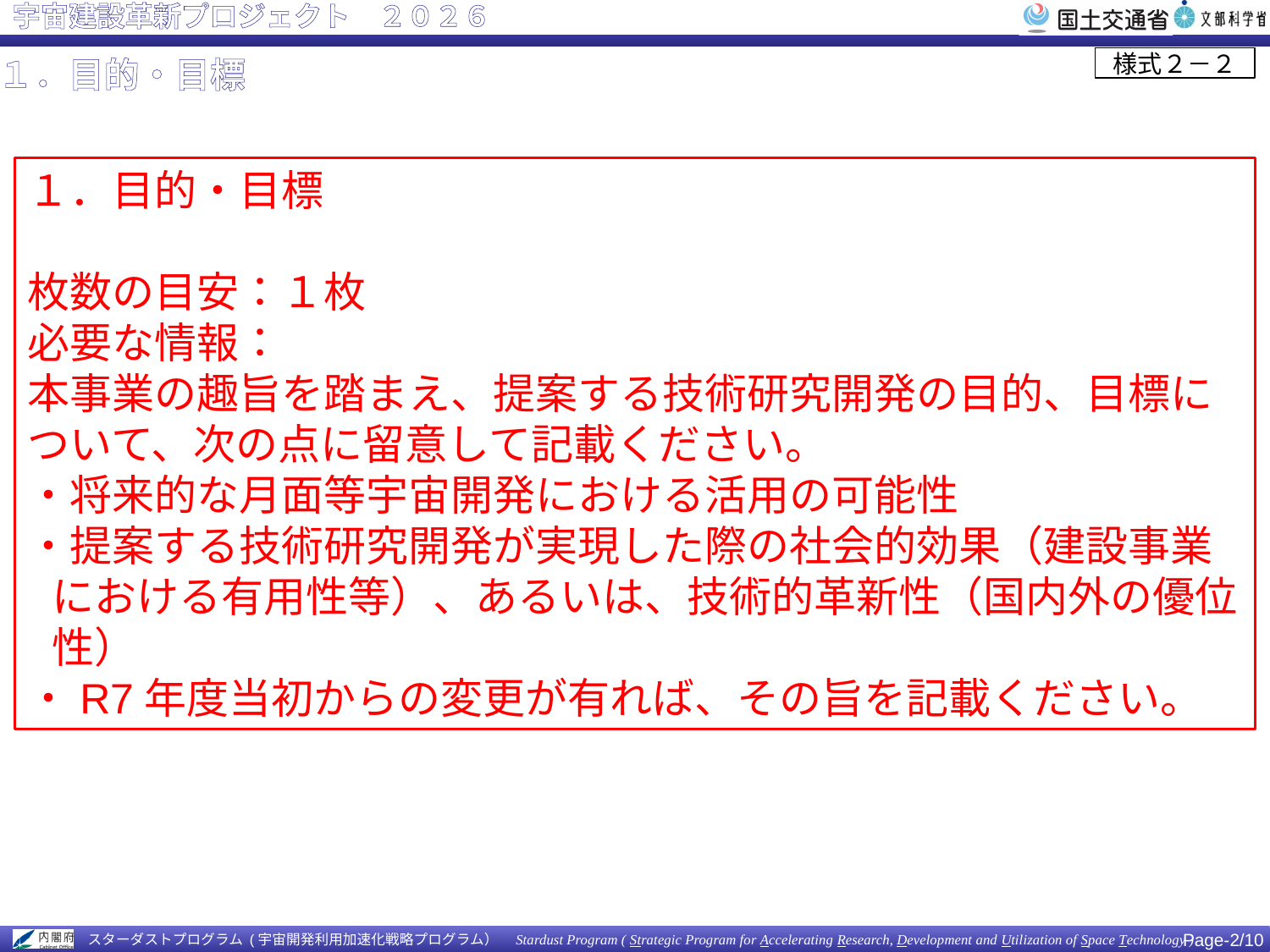

１．目的・目標
１．目的・目標

枚数の目安：１枚
必要な情報：
本事業の趣旨を踏まえ、提案する技術研究開発の目的、目標について、次の点に留意して記載ください。
・将来的な月面等宇宙開発における活用の可能性
・提案する技術研究開発が実現した際の社会的効果（建設事業における有用性等）、あるいは、技術的革新性（国内外の優位性）
・R7年度当初からの変更が有れば、その旨を記載ください。
Page-2/10